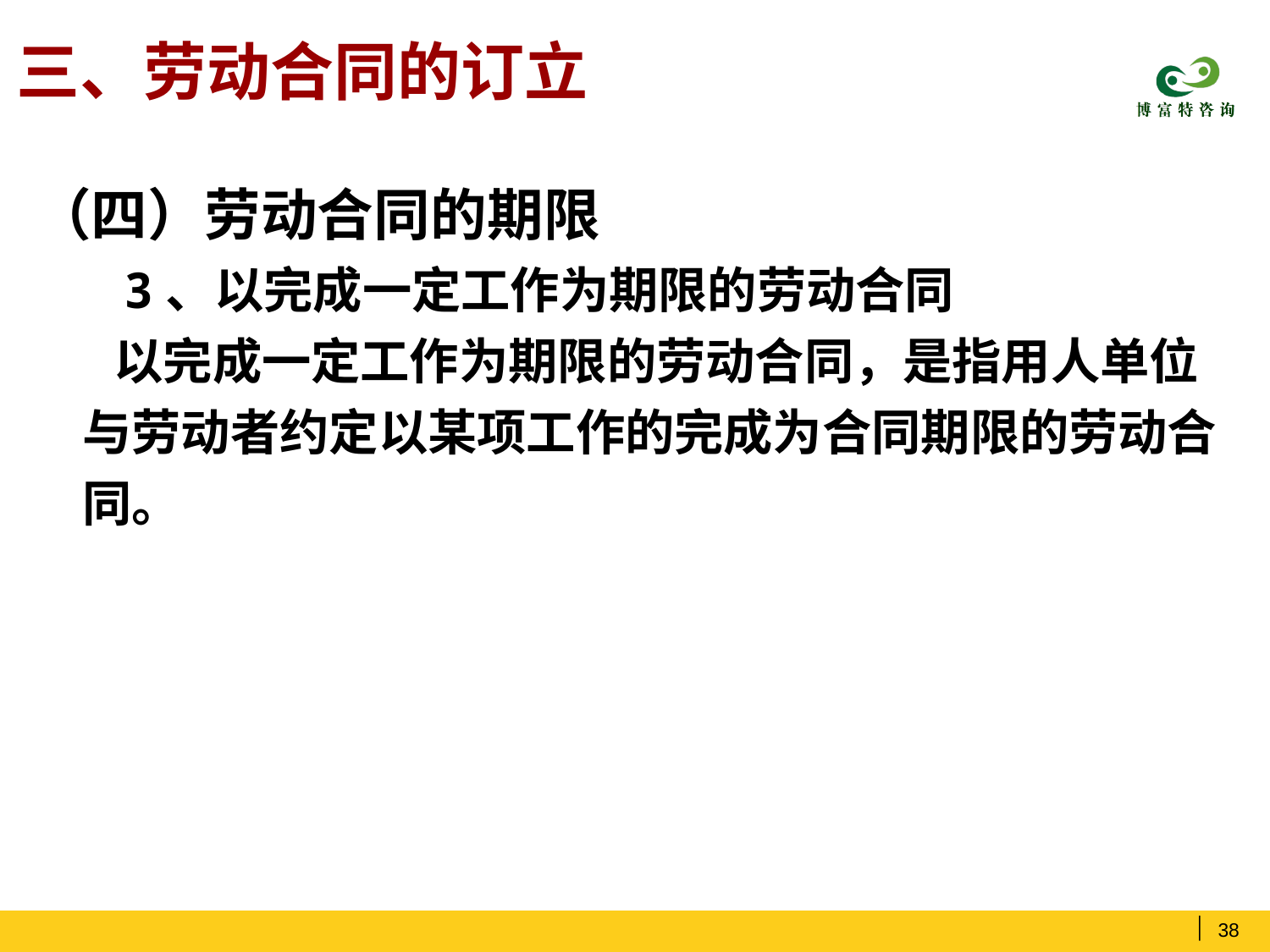

# 三、劳动合同的订立
（四）劳动合同的期限
   3、以完成一定工作为期限的劳动合同
      以完成一定工作为期限的劳动合同，是指用人单位与劳动者约定以某项工作的完成为合同期限的劳动合同。